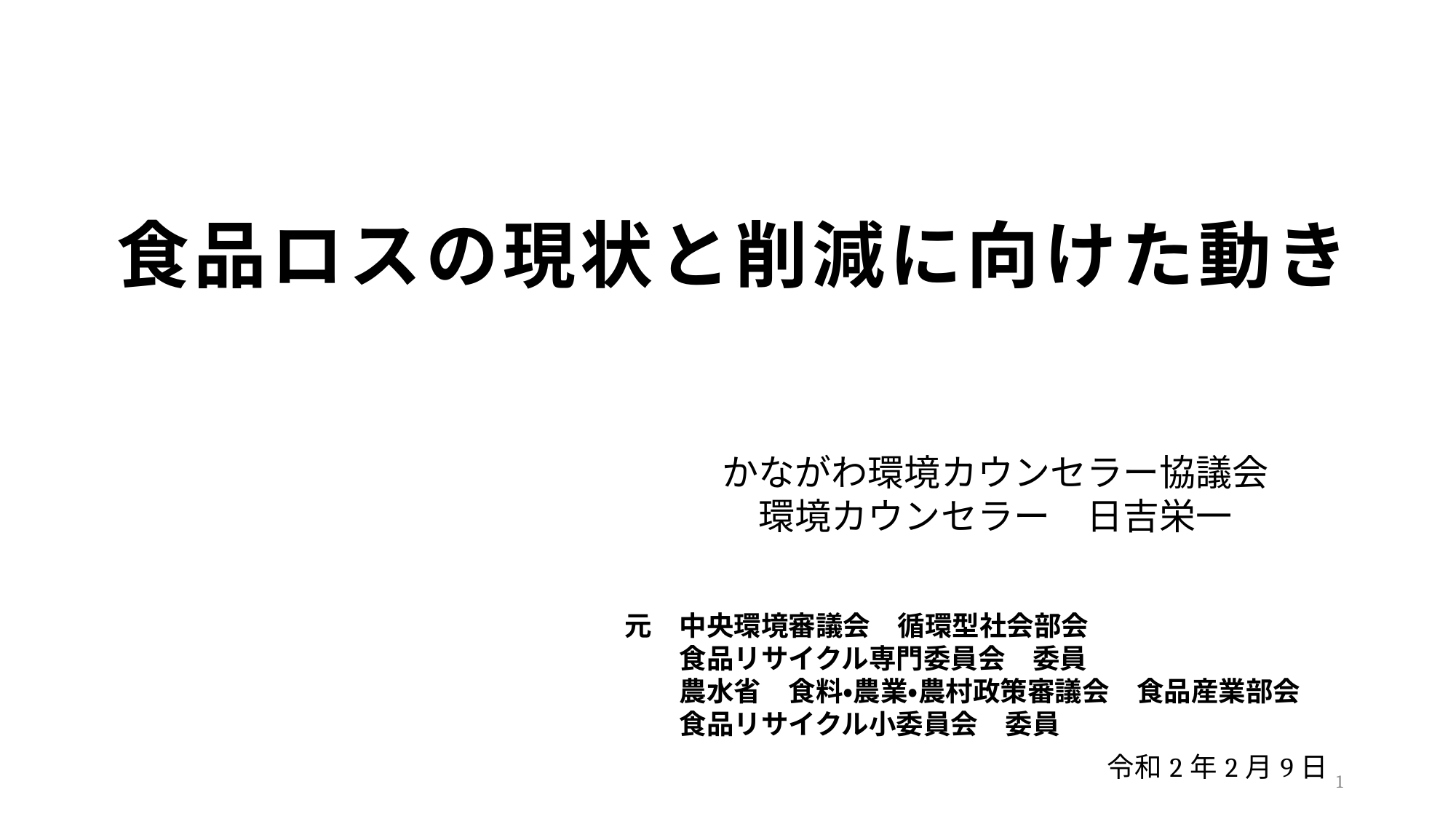

# 食品ロスの現状と削減に向けた動き

かながわ環境カウンセラー協議会
環境カウンセラー　日吉栄一

元　中央環境審議会　循環型社会部会
　　食品リサイクル専門委員会　委員
　　農水省　食料・農業・農村政策審議会　食品産業部会
　　食品リサイクル小委員会　委員
令和2年2月9日
1